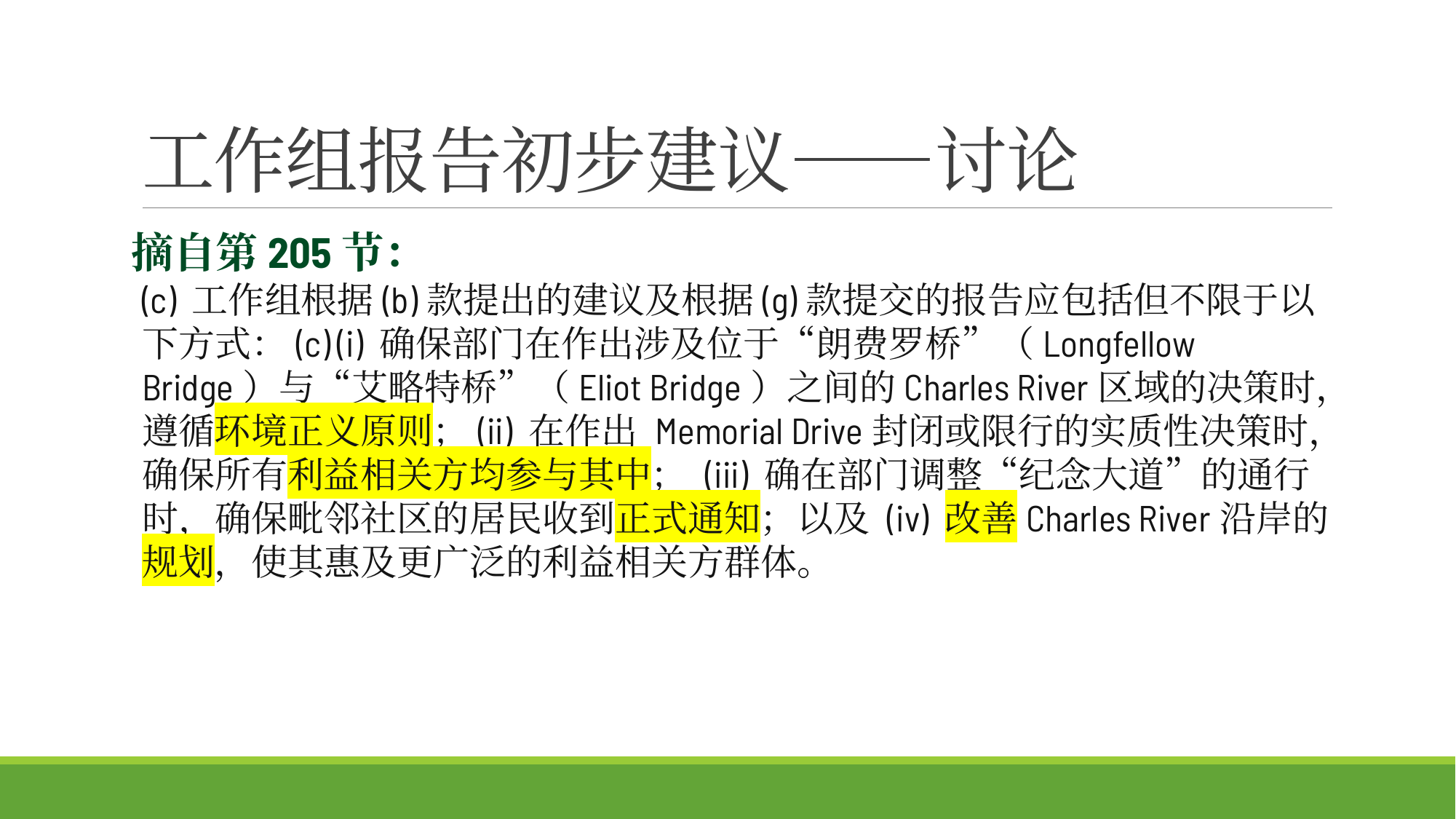

# 工作组报告初步建议——讨论
摘自第205节：
(c) 工作组根据(b)款提出的建议及根据(g)款提交的报告应包括但不限于以下方式：(c) (i) 确保部门在作出涉及位于“朗费罗桥”（Longfellow Bridge）与“艾略特桥”（Eliot Bridge）之间的Charles River区域的决策时，遵循环境正义原则；(ii) 在作出 Memorial Drive封闭或限行的实质性决策时，确保所有利益相关方均参与其中； (iii) 确在部门调整“纪念大道”的通行时，确保毗邻社区的居民收到正式通知；以及 (iv) 改善Charles River沿岸的规划，使其惠及更广泛的利益相关方群体。